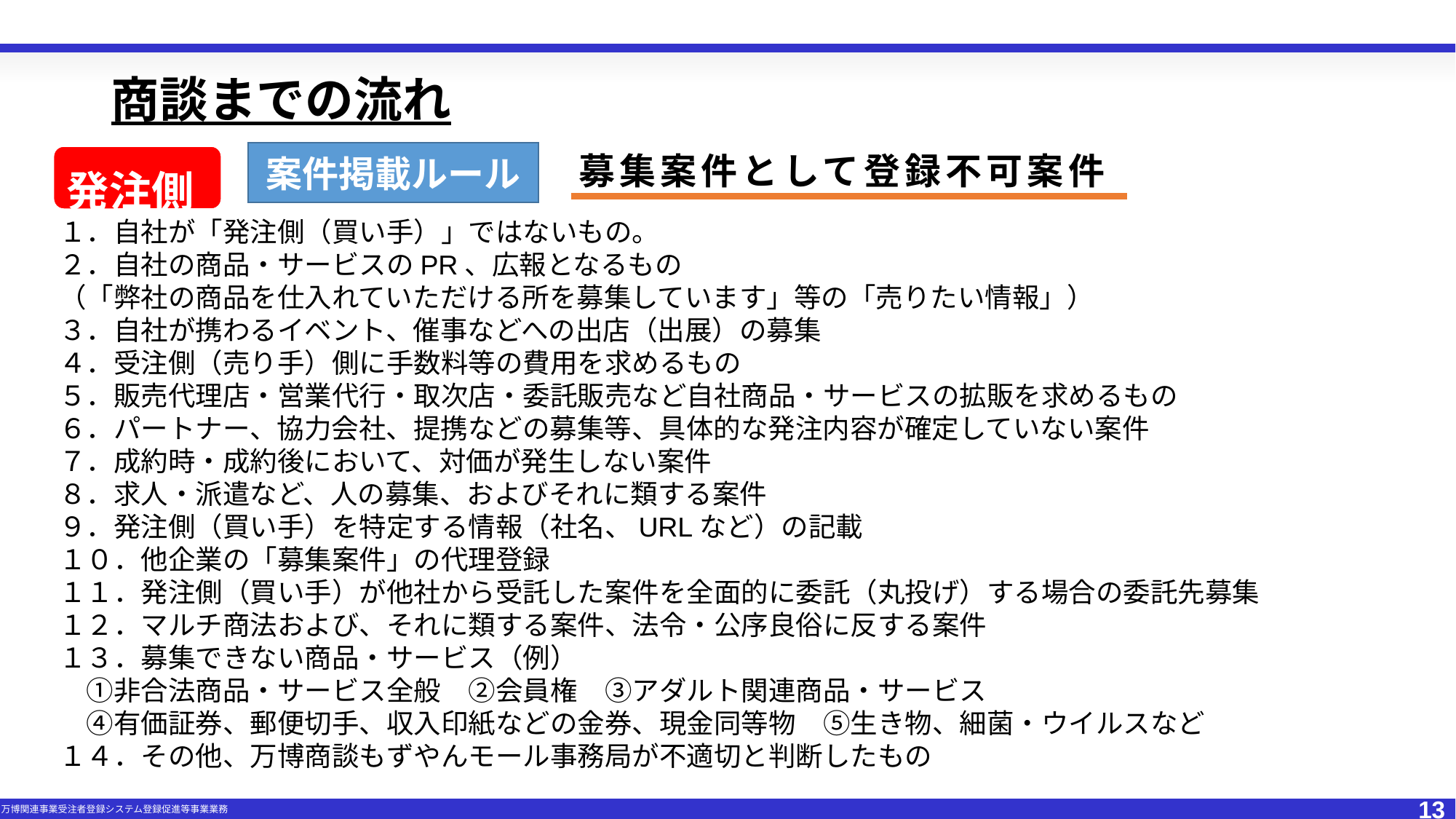

# 商談までの流れ
案件掲載ルール
募集案件として登録不可案件
発注側

１．自社が「発注側（買い手）」ではないもの。
２．自社の商品・サービスのPR、広報となるもの
（「弊社の商品を仕入れていただける所を募集しています」等の「売りたい情報」）
３．自社が携わるイベント、催事などへの出店（出展）の募集
４．受注側（売り手）側に手数料等の費用を求めるもの
５．販売代理店・営業代行・取次店・委託販売など自社商品・サービスの拡販を求めるもの
６．パートナー、協力会社、提携などの募集等、具体的な発注内容が確定していない案件
７．成約時・成約後において、対価が発生しない案件
８．求人・派遣など、人の募集、およびそれに類する案件
９．発注側（買い手）を特定する情報（社名、URLなど）の記載
１０．他企業の「募集案件」の代理登録
１１．発注側（買い手）が他社から受託した案件を全面的に委託（丸投げ）する場合の委託先募集
１２．マルチ商法および、それに類する案件、法令・公序良俗に反する案件
１３．募集できない商品・サービス（例）
　①非合法商品・サービス全般　②会員権　③アダルト関連商品・サービス
　④有価証券、郵便切手、収入印紙などの金券、現金同等物　⑤生き物、細菌・ウイルスなど
１４．その他、万博商談もずやんモール事務局が不適切と判断したもの
13